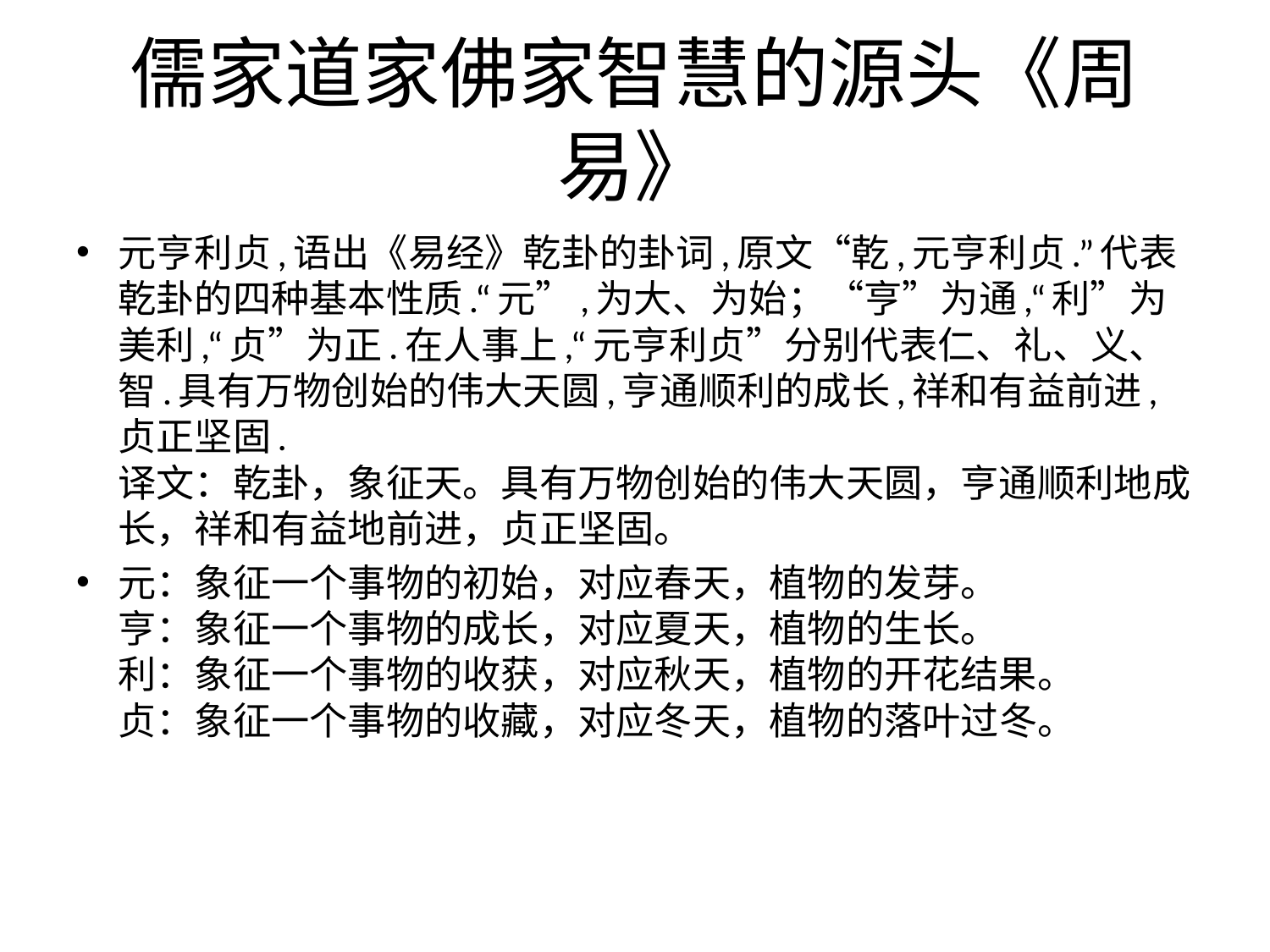

# 儒家道家佛家智慧的源头《周易》
元亨利贞,语出《易经》乾卦的卦词,原文“乾,元亨利贞.”代表乾卦的四种基本性质.“元”,为大、为始；“亨”为通,“利”为美利,“贞”为正.在人事上,“元亨利贞”分别代表仁、礼、义、智.具有万物创始的伟大天圆,亨通顺利的成长,祥和有益前进,贞正坚固.
译文：乾卦，象征天。具有万物创始的伟大天圆，亨通顺利地成长，祥和有益地前进，贞正坚固。
元：象征一个事物的初始，对应春天，植物的发芽。
亨：象征一个事物的成长，对应夏天，植物的生长。
利：象征一个事物的收获，对应秋天，植物的开花结果。
贞：象征一个事物的收藏，对应冬天，植物的落叶过冬。